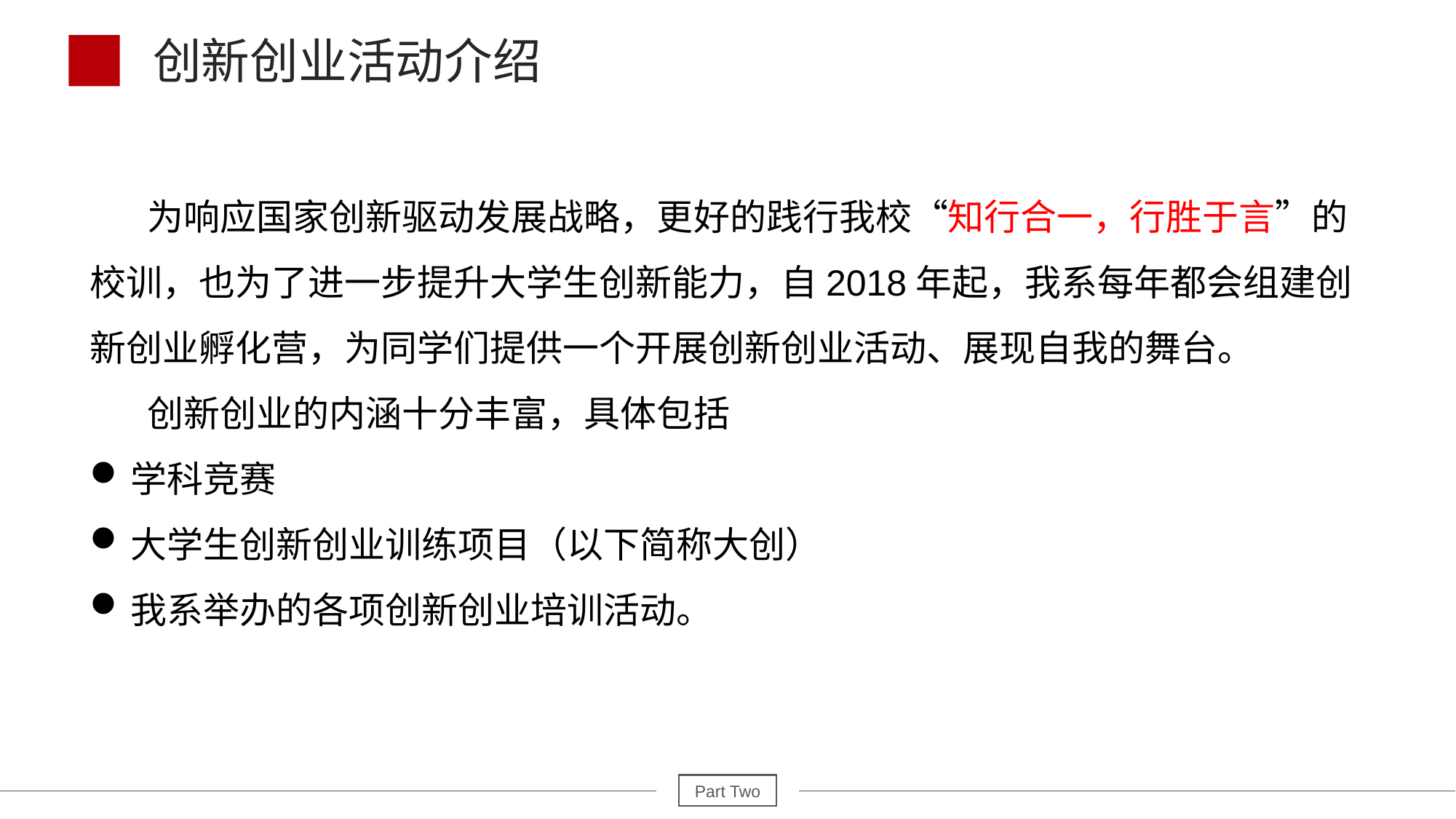

创新创业活动介绍

      为响应国家创新驱动发展战略，更好的践行我校“知行合一，行胜于言”的校训，也为了进一步提升大学生创新能力，自2018年起，我系每年都会组建创新创业孵化营，为同学们提供一个开展创新创业活动、展现自我的舞台。
      创新创业的内涵十分丰富，具体包括
学科竞赛
大学生创新创业训练项目（以下简称大创）
我系举办的各项创新创业培训活动。

Part Two